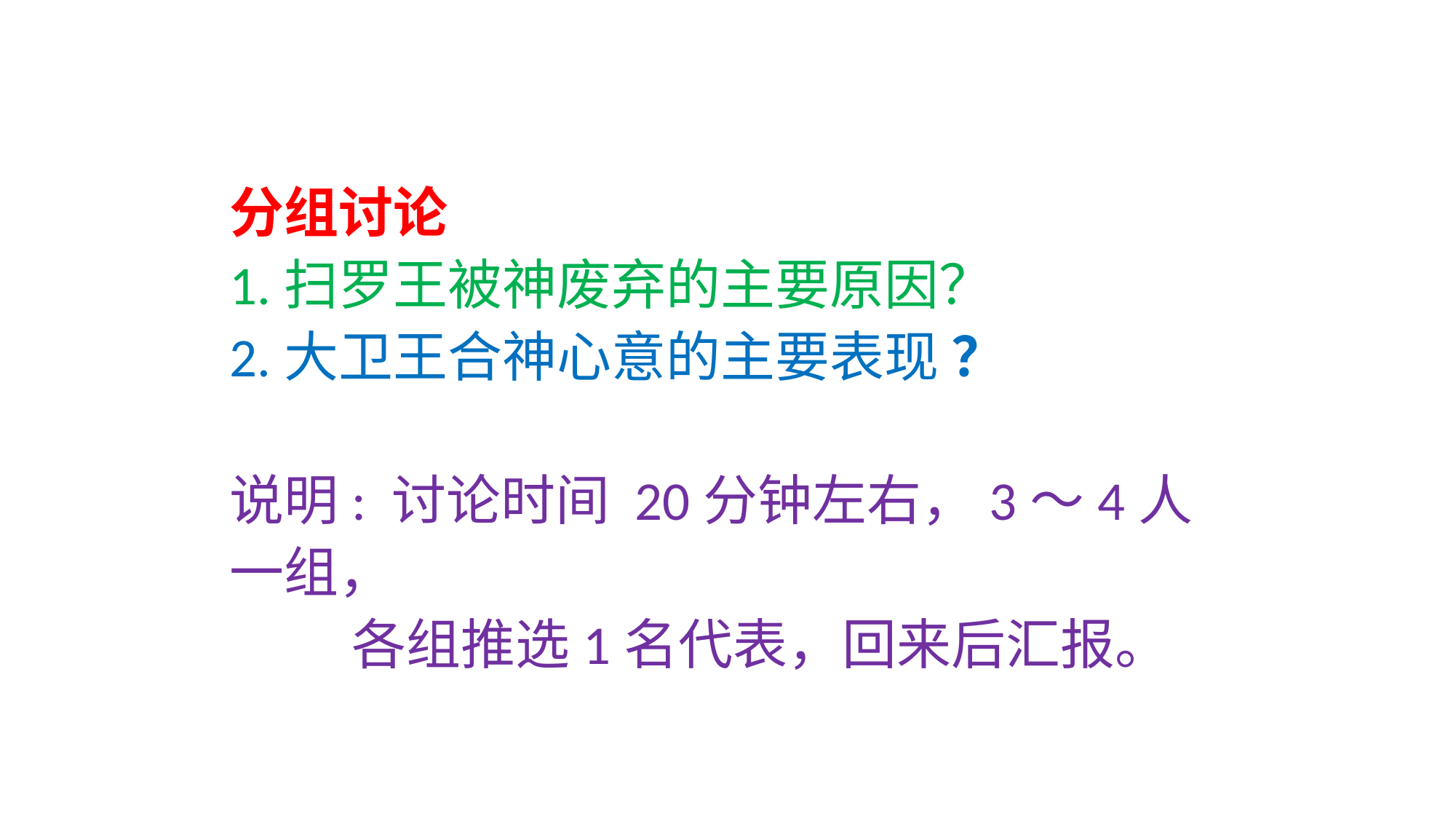

分组讨论
1.扫罗王被神废弃的主要原因？
2.大卫王合神心意的主要表现 ？

说明: 讨论时间 20分钟左右，3～4人一组，
         各组推选1名代表，回来后汇报。